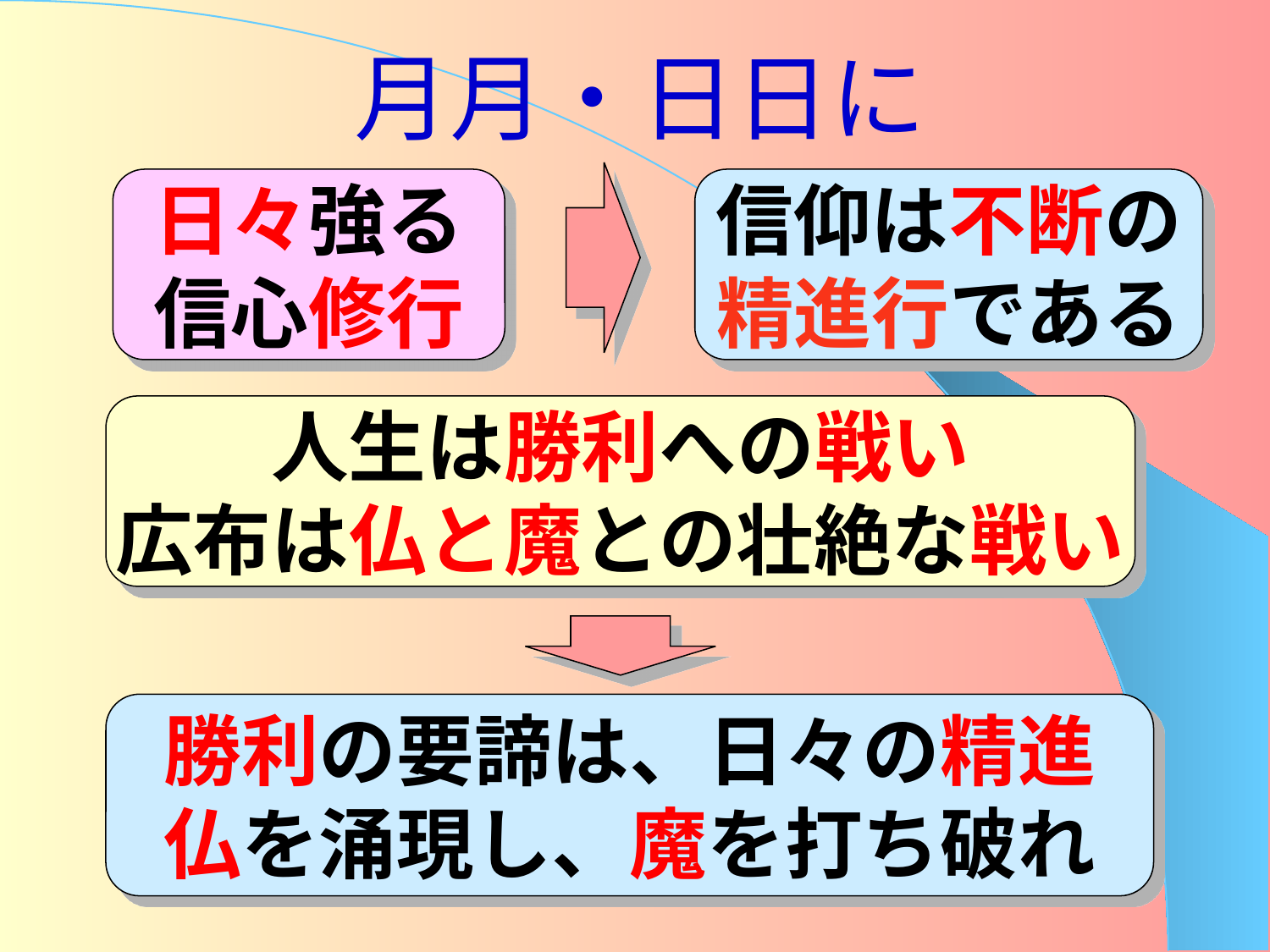

# 月月・日日に

日々強る
信心修行
信仰は不断の
精進行である
人生は勝利への戦い
広布は仏と魔との壮絶な戦い

勝利の要諦は、日々の精進
仏を涌現し、魔を打ち破れ